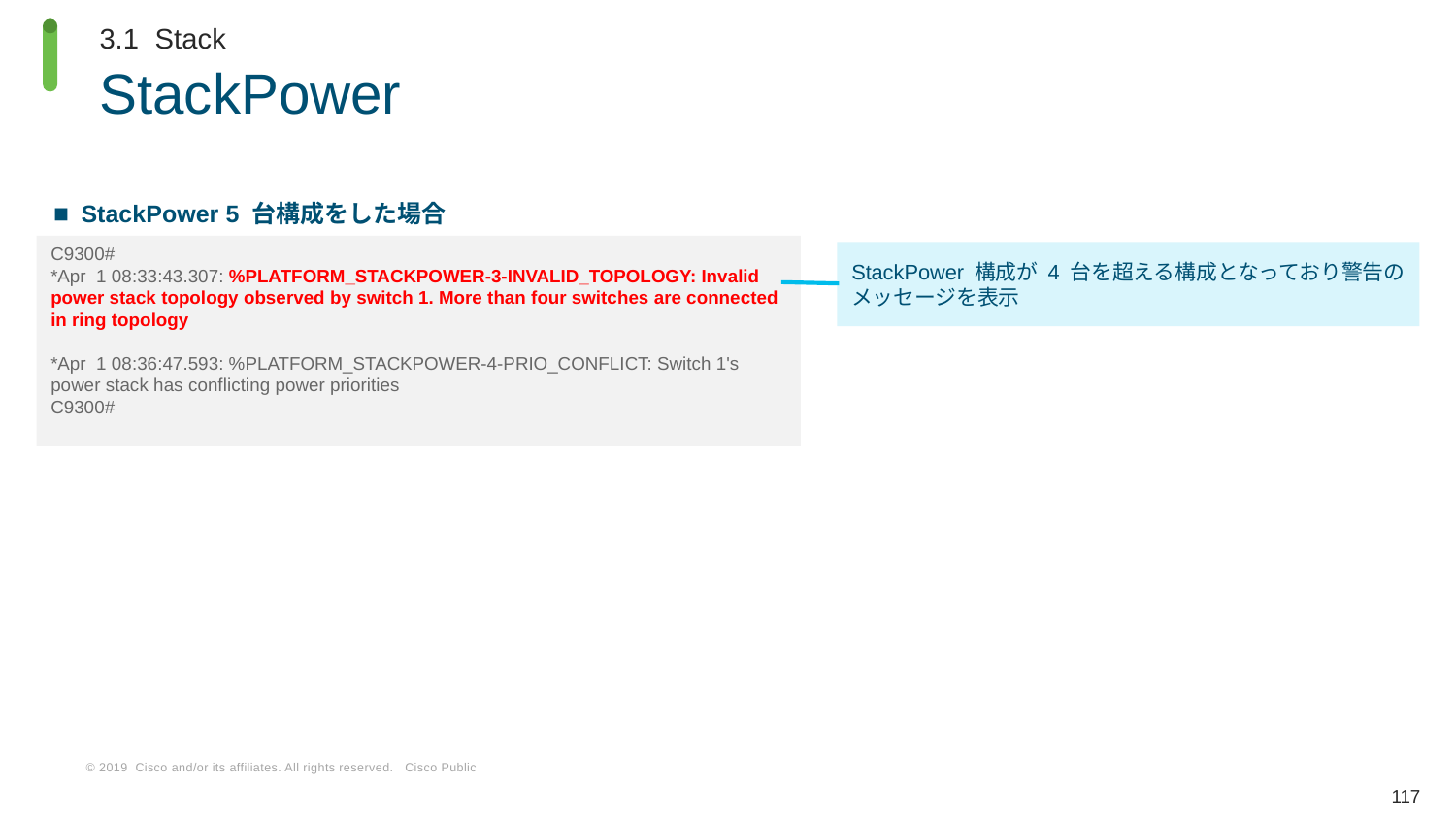

3.1  Stack
# StackPower
StackPower 5 台構成をした場合
C9300#
*Apr  1 08:33:43.307: %PLATFORM_STACKPOWER-3-INVALID_TOPOLOGY: Invalid power stack topology observed by switch 1. More than four switches are connected in ring topology

*Apr  1 08:36:47.593: %PLATFORM_STACKPOWER-4-PRIO_CONFLICT: Switch 1's power stack has conflicting power priorities
C9300#

StackPower 構成が 4 台を超える構成となっており警告のメッセージを表示
117